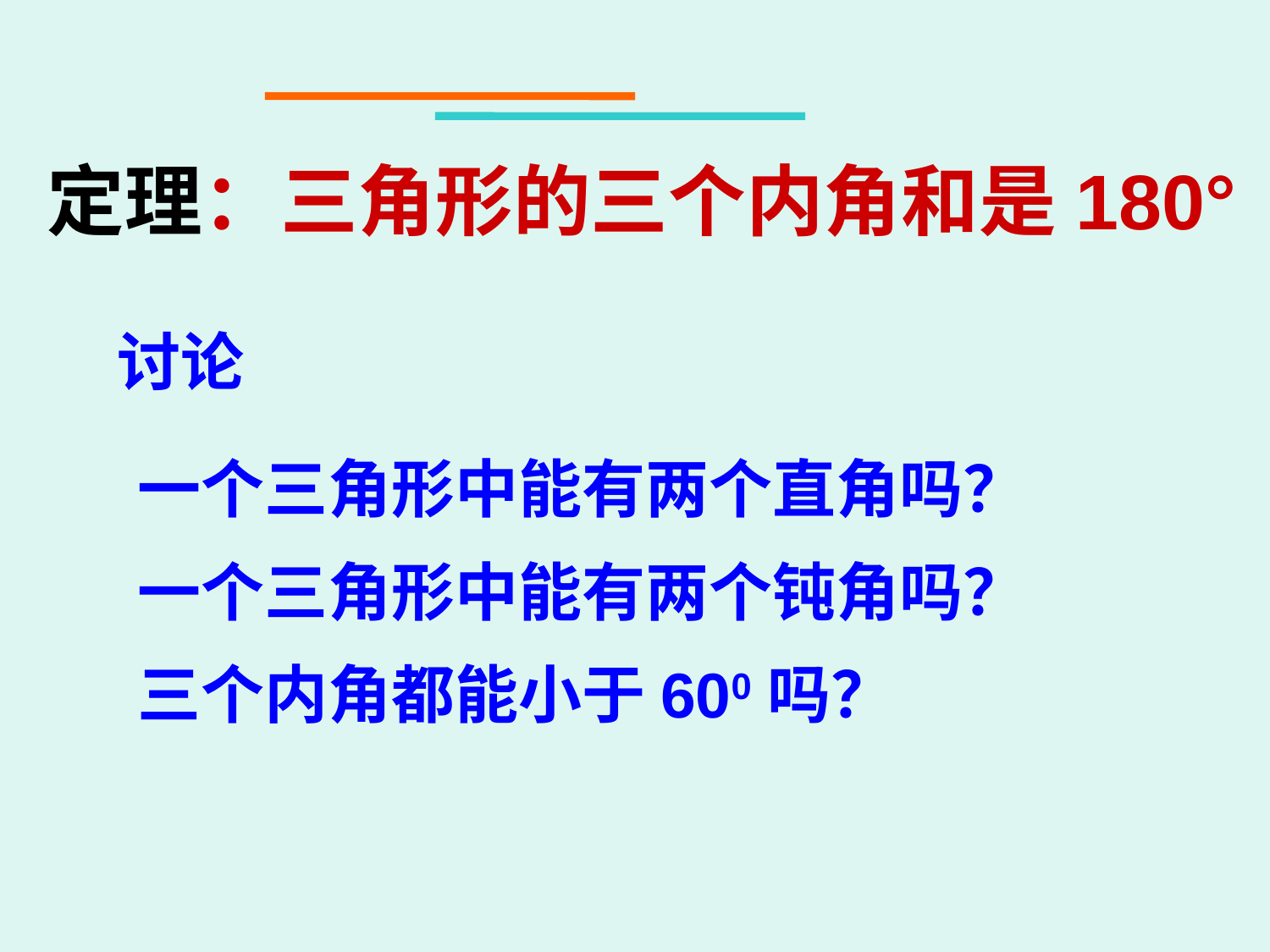

定理：三角形的三个内角和是180°
讨论
一个三角形中能有两个直角吗？
一个三角形中能有两个钝角吗？
三个内角都能小于600吗？